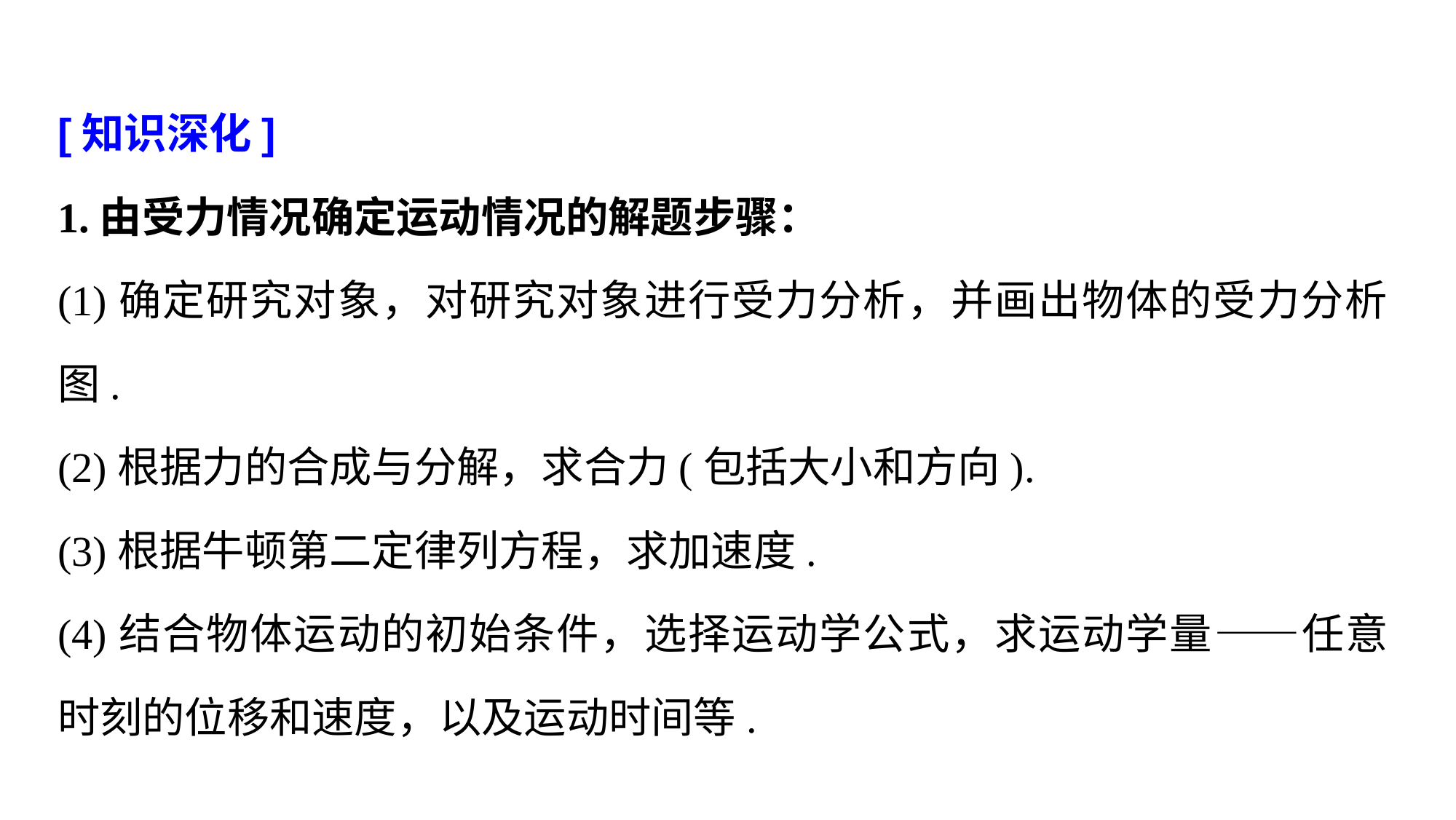

[知识深化]
1.由受力情况确定运动情况的解题步骤：
(1)确定研究对象，对研究对象进行受力分析，并画出物体的受力分析图.
(2)根据力的合成与分解，求合力(包括大小和方向).
(3)根据牛顿第二定律列方程，求加速度.
(4)结合物体运动的初始条件，选择运动学公式，求运动学量——任意时刻的位移和速度，以及运动时间等.